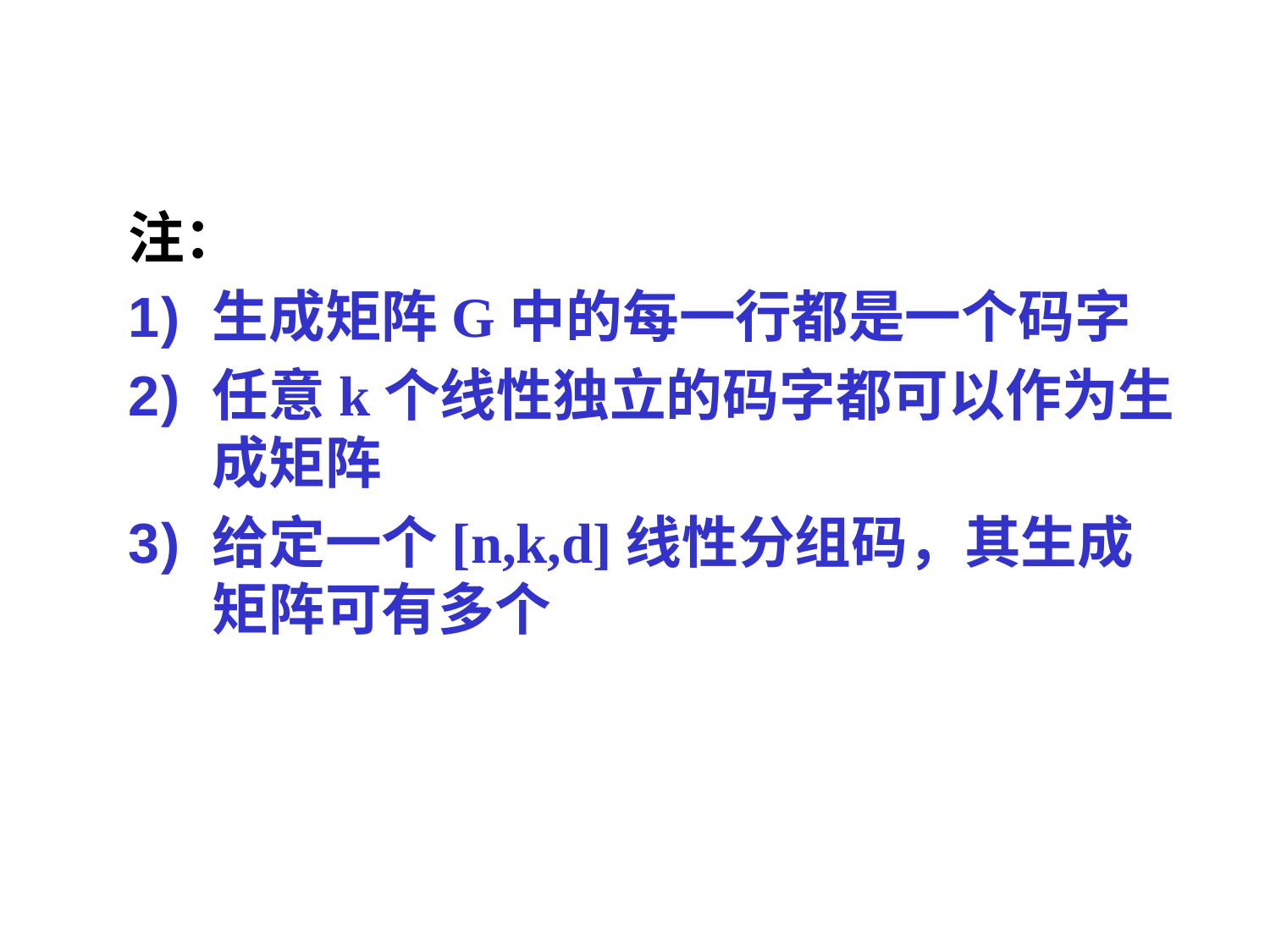

注：
生成矩阵G中的每一行都是一个码字
任意k个线性独立的码字都可以作为生成矩阵
给定一个[n,k,d]线性分组码，其生成矩阵可有多个